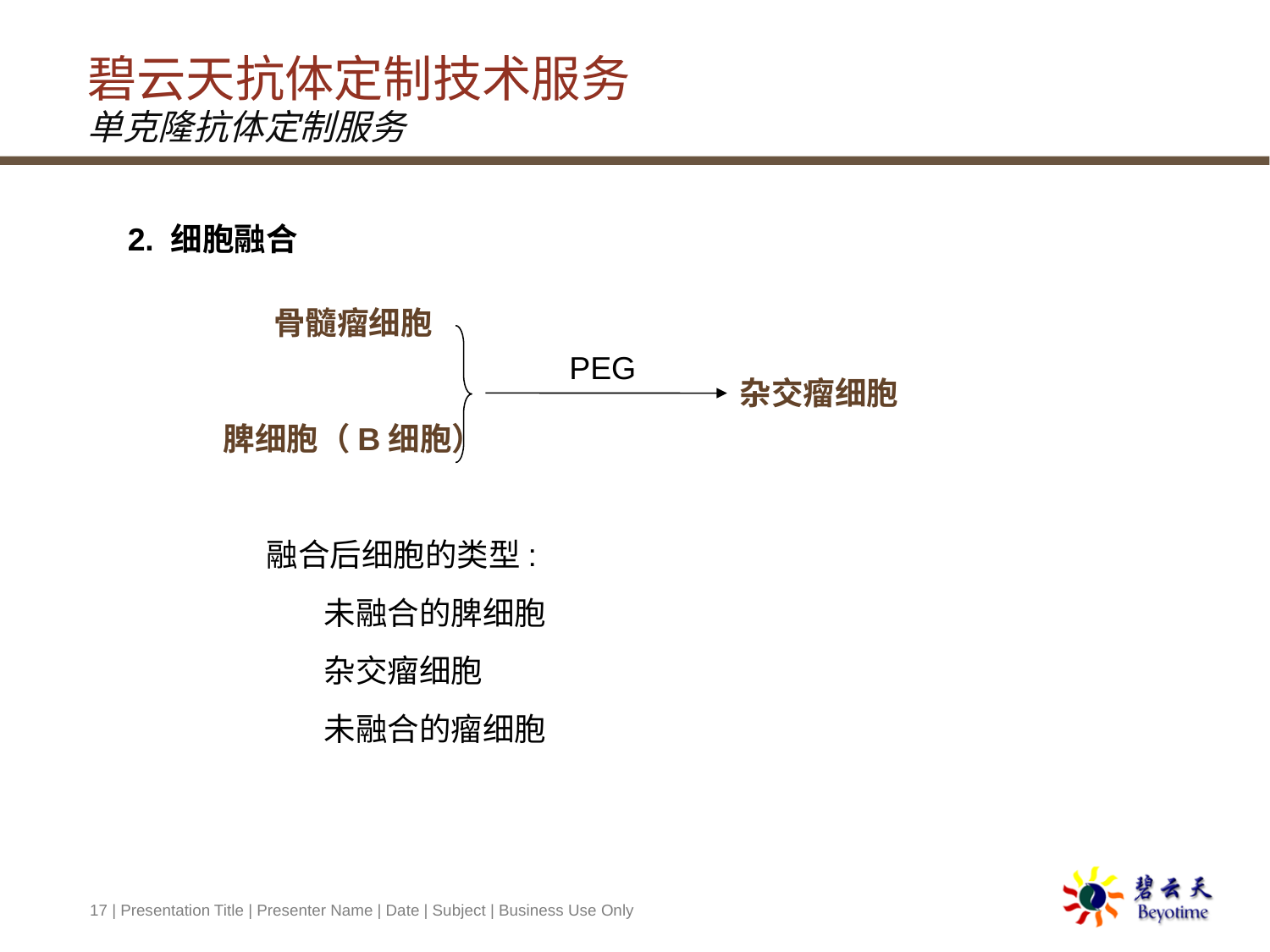

# 碧云天抗体定制技术服务 单克隆抗体定制服务
2. 细胞融合

        骨髓瘤细胞

 脾细胞（B细胞）

       融合后细胞的类型:
               未融合的脾细胞
               杂交瘤细胞
               未融合的瘤细胞

 PEG
杂交瘤细胞

17 | Presentation Title | Presenter Name | Date | Subject | Business Use Only